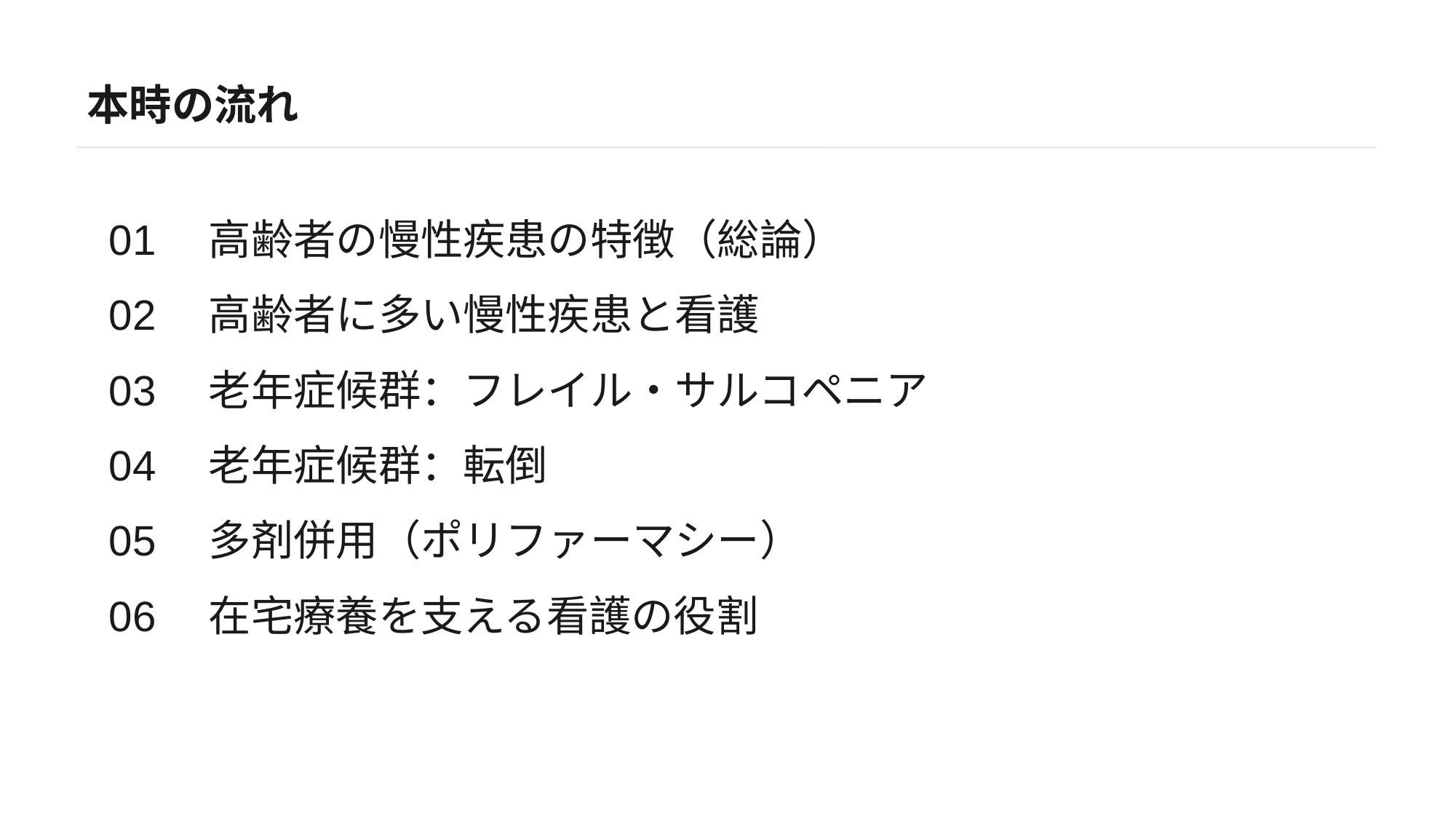

本時の流れ

01　高齢者の慢性疾患の特徴（総論）
02　高齢者に多い慢性疾患と看護
03　老年症候群：フレイル・サルコペニア
04　老年症候群：転倒
05　多剤併用（ポリファーマシー）
06　在宅療養を支える看護の役割